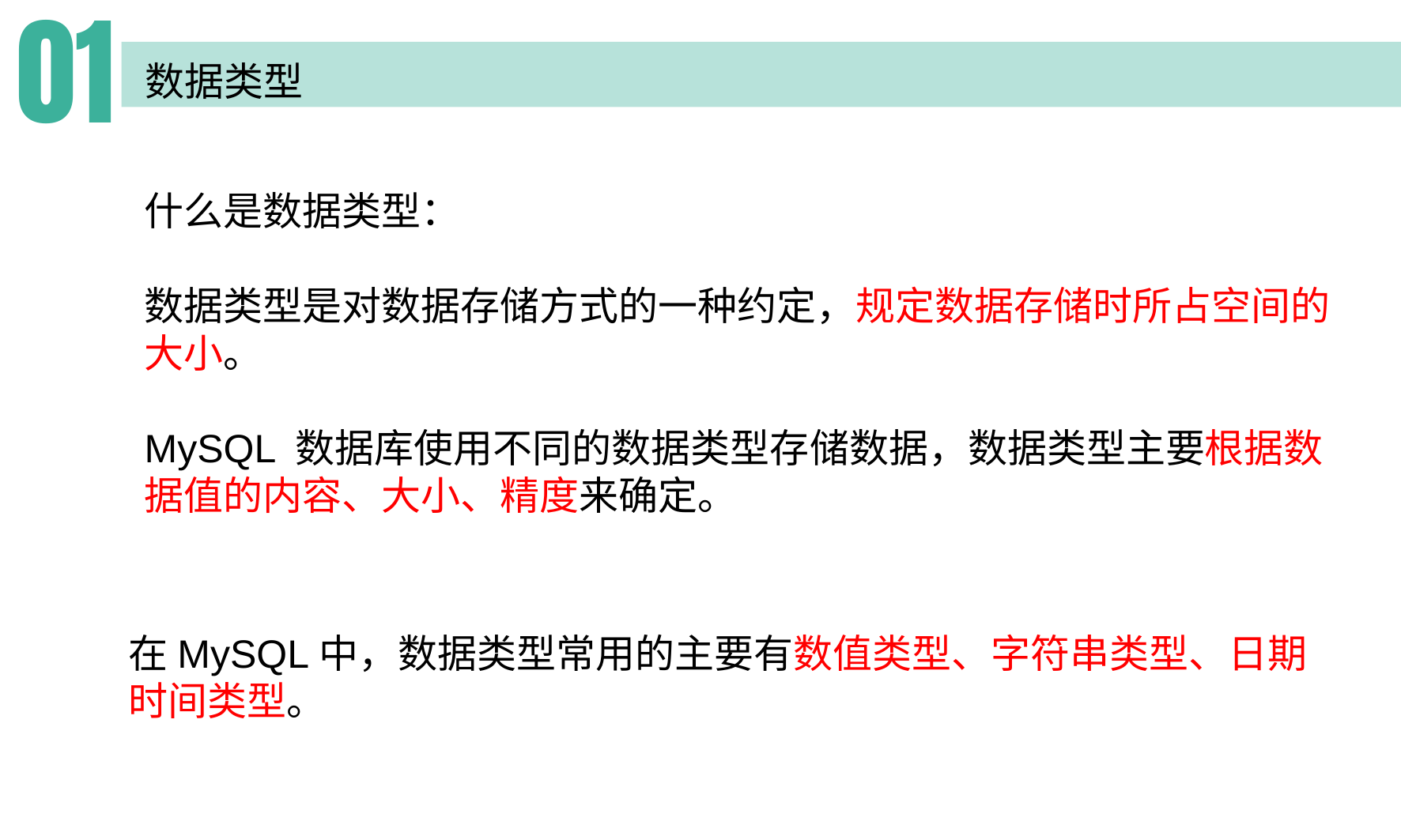

01

数据类型
什么是数据类型：

数据类型是对数据存储方式的一种约定，规定数据存储时所占空间的大小。

MySQL 数据库使用不同的数据类型存储数据，数据类型主要根据数据值的内容、大小、精度来确定。

在MySQL中，数据类型常用的主要有数值类型、字符串类型、日期时间类型。